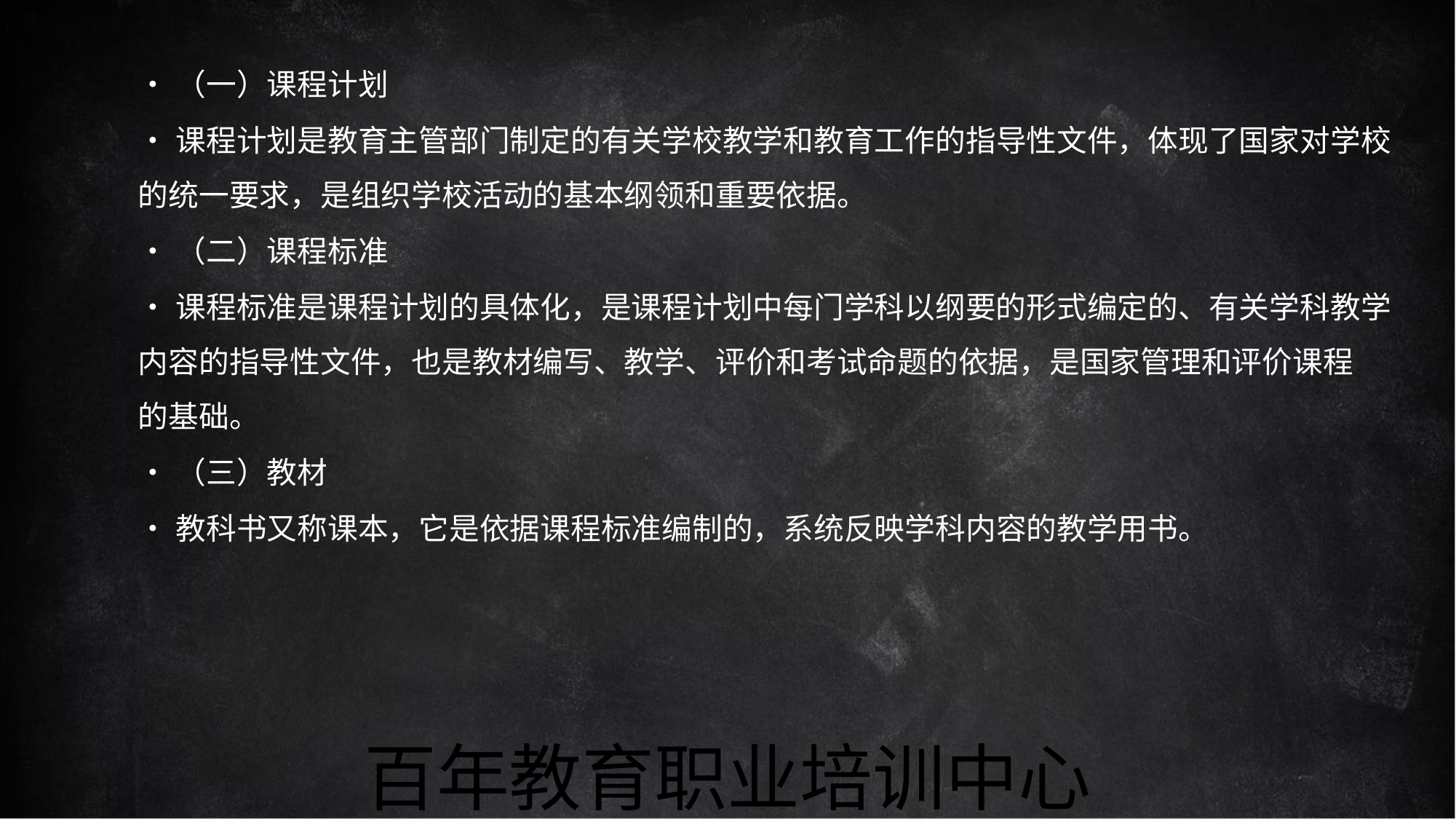

•（一）课程计划
•课程计划是教育主管部门制定的有关学校教学和教育工作的指导性文件，体现了国家对学校
的统一要求，是组织学校活动的基本纲领和重要依据。
•（二）课程标准
•课程标准是课程计划的具体化，是课程计划中每门学科以纲要的形式编定的、有关学科教学
内容的指导性文件，也是教材编写、教学、评价和考试命题的依据，是国家管理和评价课程
的基础。
•（三）教材
•教科书又称课本，它是依据课程标准编制的，系统反映学科内容的教学用书。
百年教育职业培训中心